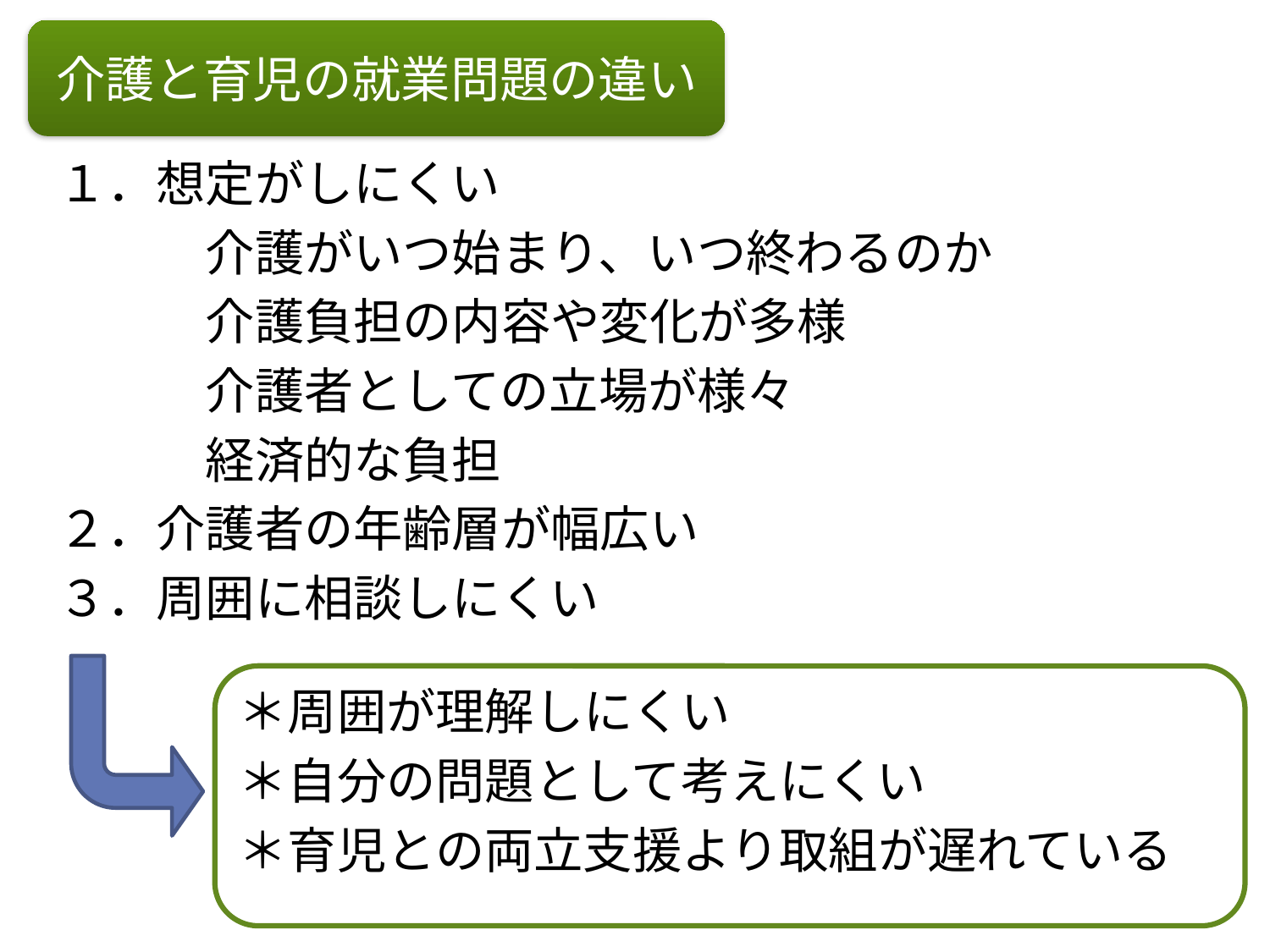

介護と育児の就業問題の違い
１．想定がしにくい
　　　介護がいつ始まり、いつ終わるのか
　　　介護負担の内容や変化が多様
　　　介護者としての立場が様々
　　　経済的な負担
２．介護者の年齢層が幅広い
３．周囲に相談しにくい

　　　   ＊周囲が理解しにくい
　　　   ＊自分の問題として考えにくい
　　　   ＊育児との両立支援より取組が遅れている